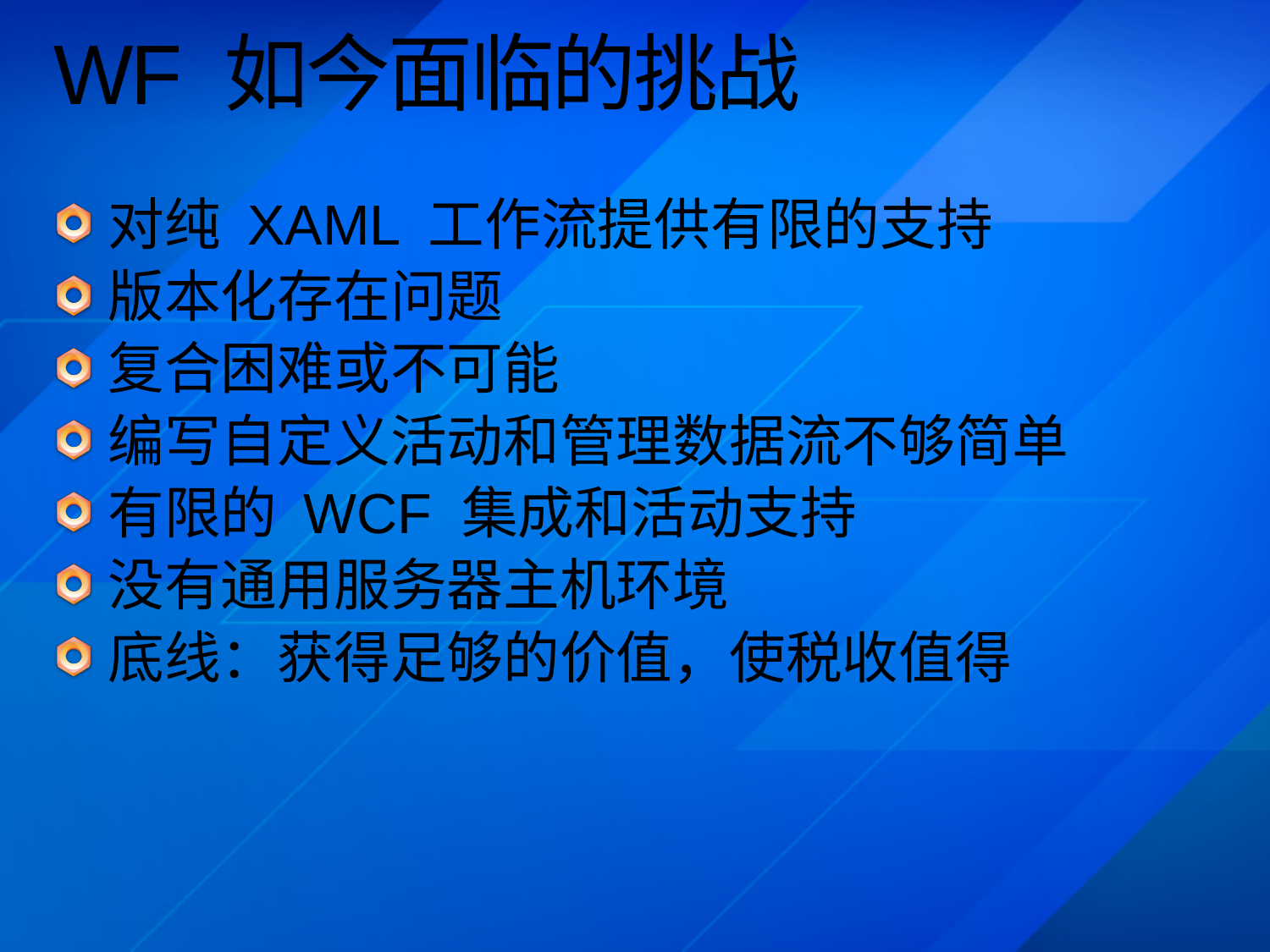

# WF 如今面临的挑战
对纯 XAML 工作流提供有限的支持
版本化存在问题
复合困难或不可能
编写自定义活动和管理数据流不够简单
有限的 WCF 集成和活动支持
没有通用服务器主机环境
底线：获得足够的价值，使税收值得